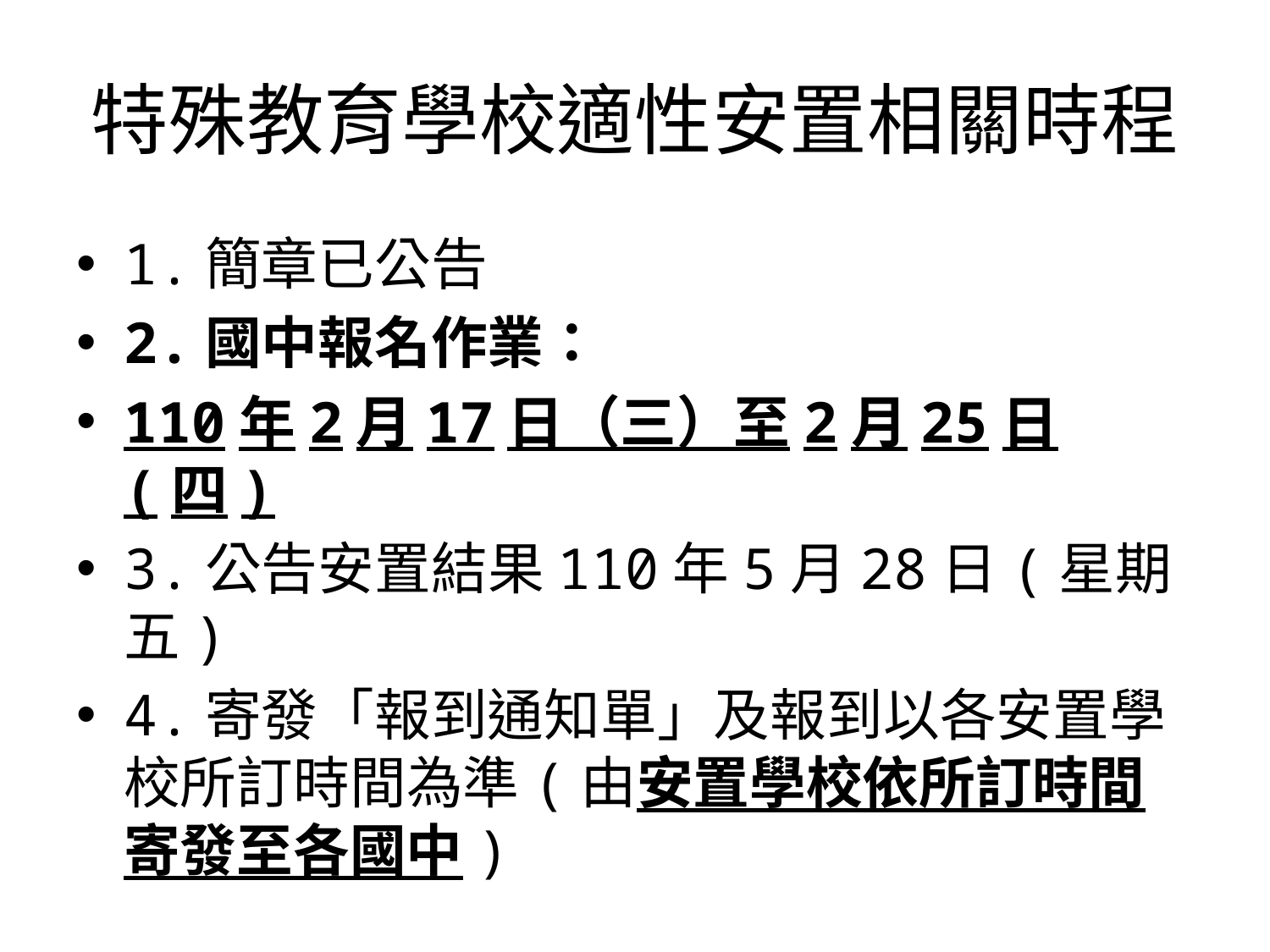

# 特殊教育學校適性安置相關時程
1.簡章已公告
2.國中報名作業：
110年2月17日（三）至2月25日(四)
3.公告安置結果110年5月28日(星期五)
4.寄發「報到通知單」及報到以各安置學校所訂時間為準(由安置學校依所訂時間寄發至各國中)